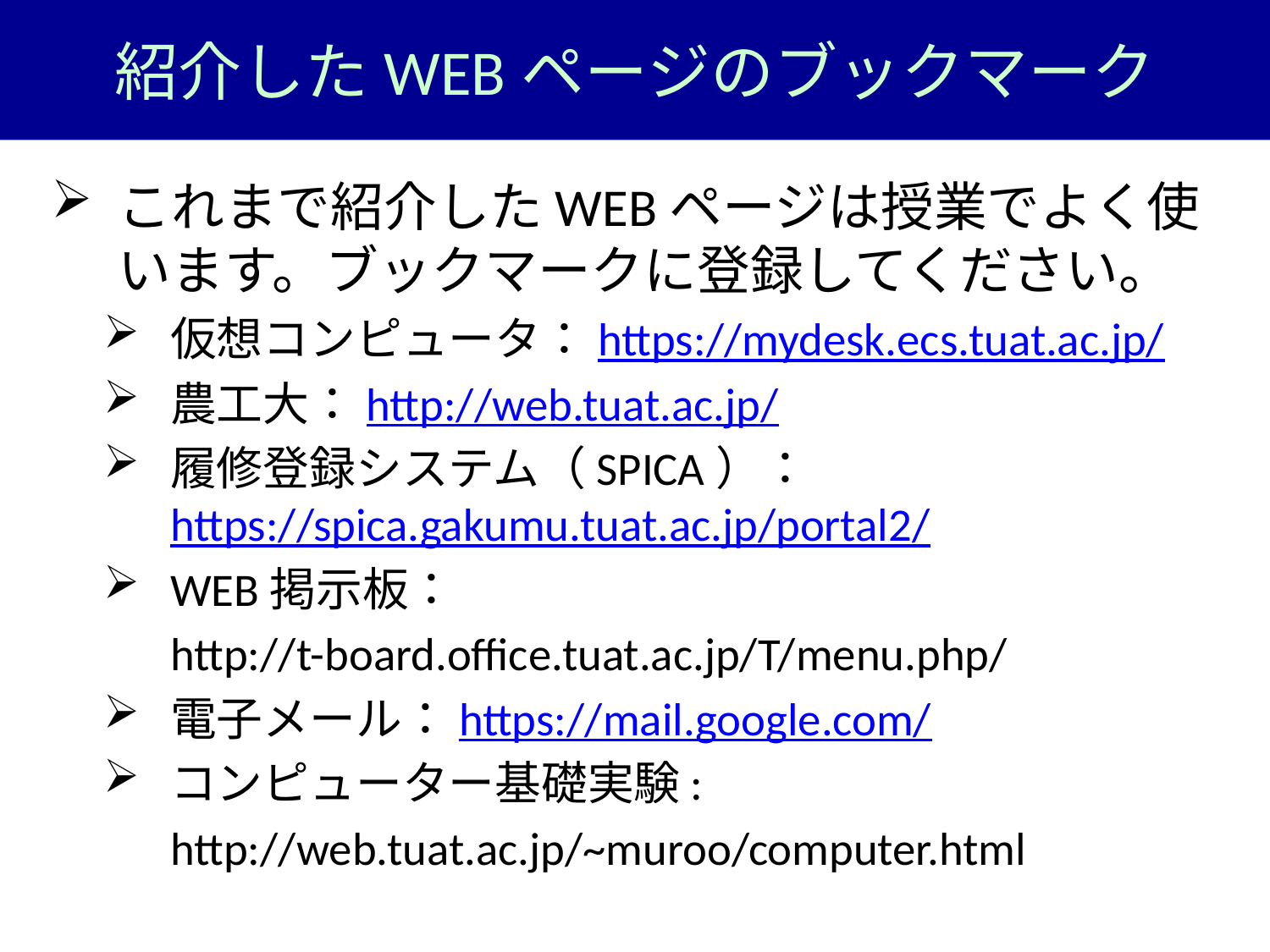

# 紹介したWEBページのブックマーク
これまで紹介したWEBページは授業でよく使います。ブックマークに登録してください。
仮想コンピュータ：https://mydesk.ecs.tuat.ac.jp/
農工大：http://web.tuat.ac.jp/
履修登録システム（SPICA）：https://spica.gakumu.tuat.ac.jp/portal2/
WEB掲示板：
	http://t-board.office.tuat.ac.jp/T/menu.php/
電子メール：https://mail.google.com/
コンピューター基礎実験:
	http://web.tuat.ac.jp/~muroo/computer.html